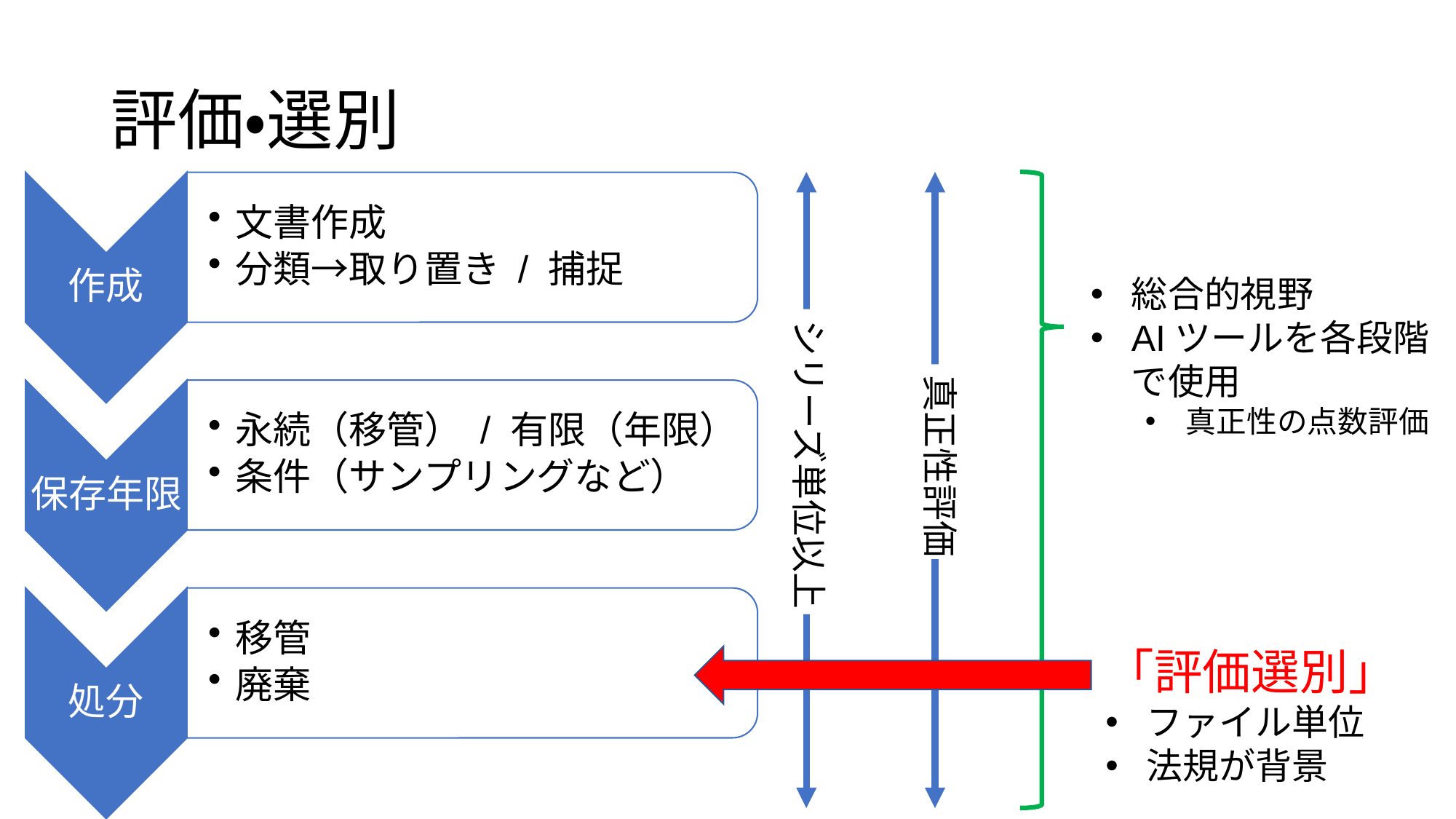

# 評価・選別
作成
文書作成
分類→取り置き / 捕捉
保存年限
永続（移管） / 有限（年限）
条件（サンプリングなど）
処分
移管
廃棄

総合的視野
AIツールを各段階で使用
真正性の点数評価
シリーズ単位以上
真正性評価
「評価選別」
ファイル単位
法規が背景